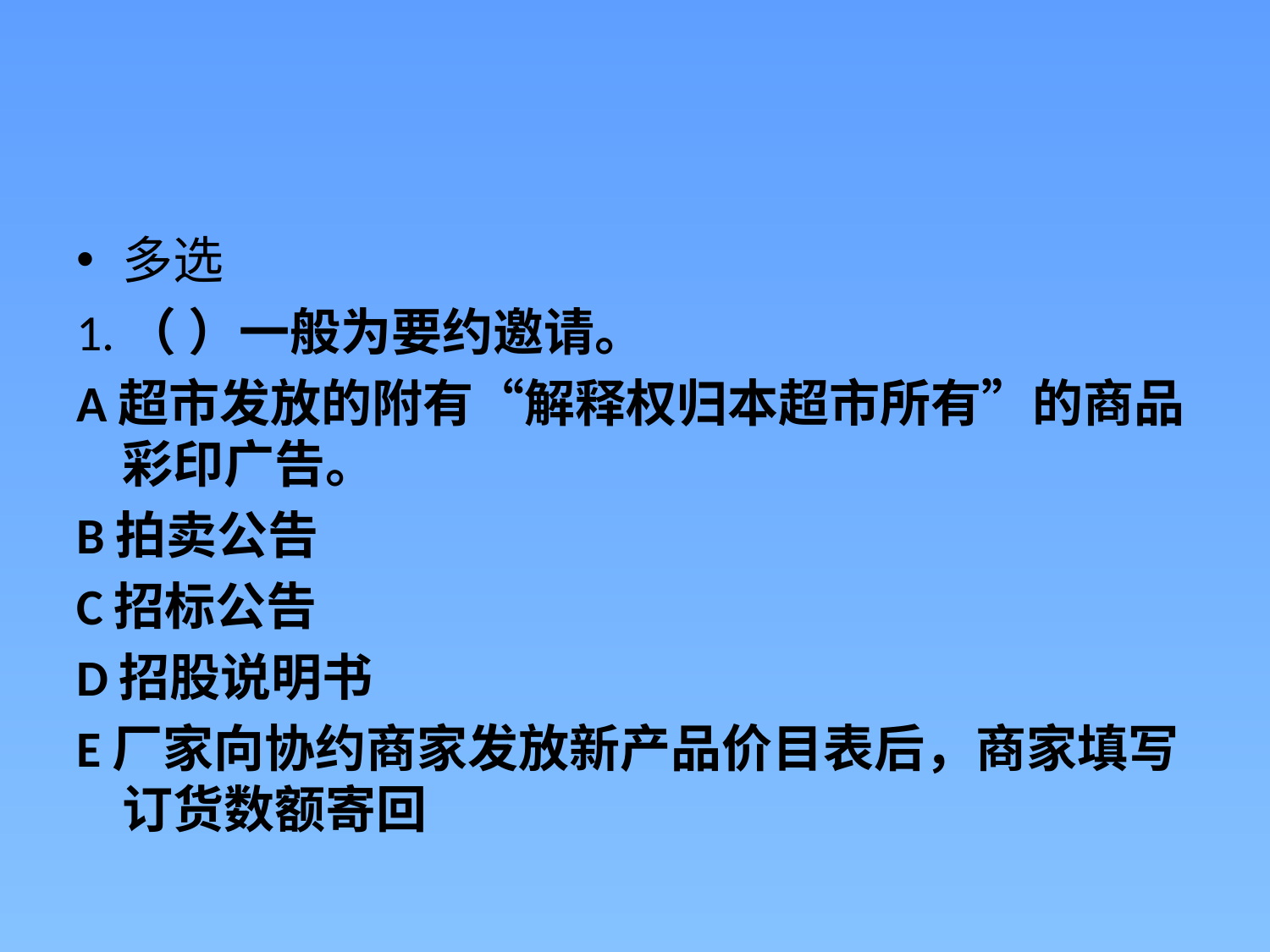

#
多选
1.（ ）一般为要约邀请。
A超市发放的附有“解释权归本超市所有”的商品彩印广告。
B拍卖公告
C招标公告
D招股说明书
E厂家向协约商家发放新产品价目表后，商家填写订货数额寄回